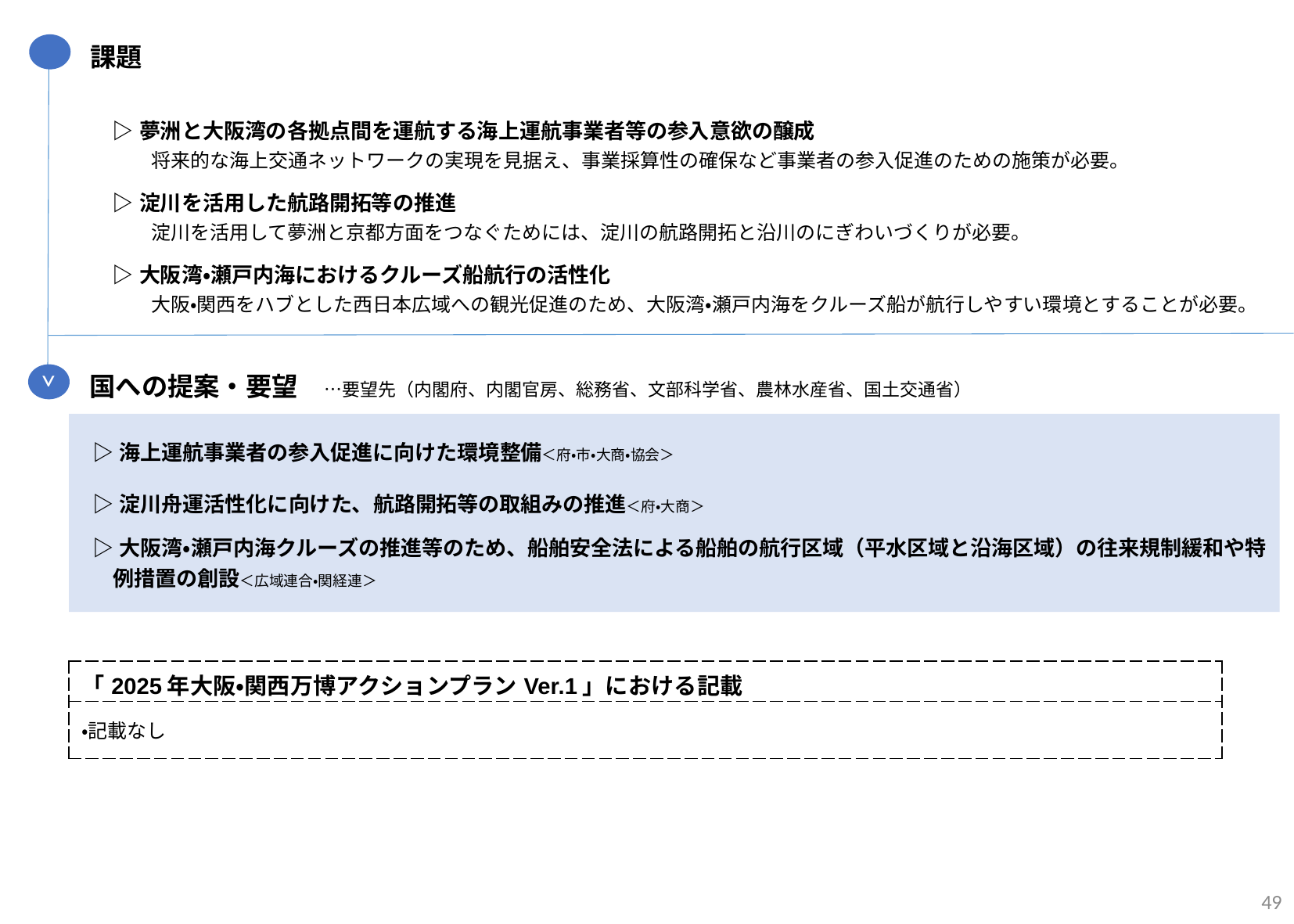

課題
| ▷夢洲と大阪湾の各拠点間を運航する海上運航事業者等の参入意欲の醸成 　　将来的な海上交通ネットワークの実現を見据え、事業採算性の確保など事業者の参入促進のための施策が必要。 |
| --- |
| ▷淀川を活用した航路開拓等の推進 　　淀川を活用して夢洲と京都方面をつなぐためには、淀川の航路開拓と沿川のにぎわいづくりが必要。 |
| ▷大阪湾・瀬戸内海におけるクルーズ船航行の活性化 　　大阪・関西をハブとした西日本広域への観光促進のため、大阪湾・瀬戸内海をクルーズ船が航行しやすい環境とすることが必要。 |
>

国への提案・要望　…要望先（内閣府、内閣官房、総務省、文部科学省、農林水産省、国土交通省）

| ▷海上運航事業者の参入促進に向けた環境整備＜府・市・大商・協会＞ |
| --- |
| ▷淀川舟運活性化に向けた、航路開拓等の取組みの推進＜府・大商＞ |
| ▷大阪湾・瀬戸内海クルーズの推進等のため、船舶安全法による船舶の航行区域（平水区域と沿海区域）の往来規制緩和や特例措置の創設＜広域連合・関経連＞ |
| 「2025年大阪・関西万博アクションプランVer.1」における記載 |
| --- |
| ・記載なし |

49